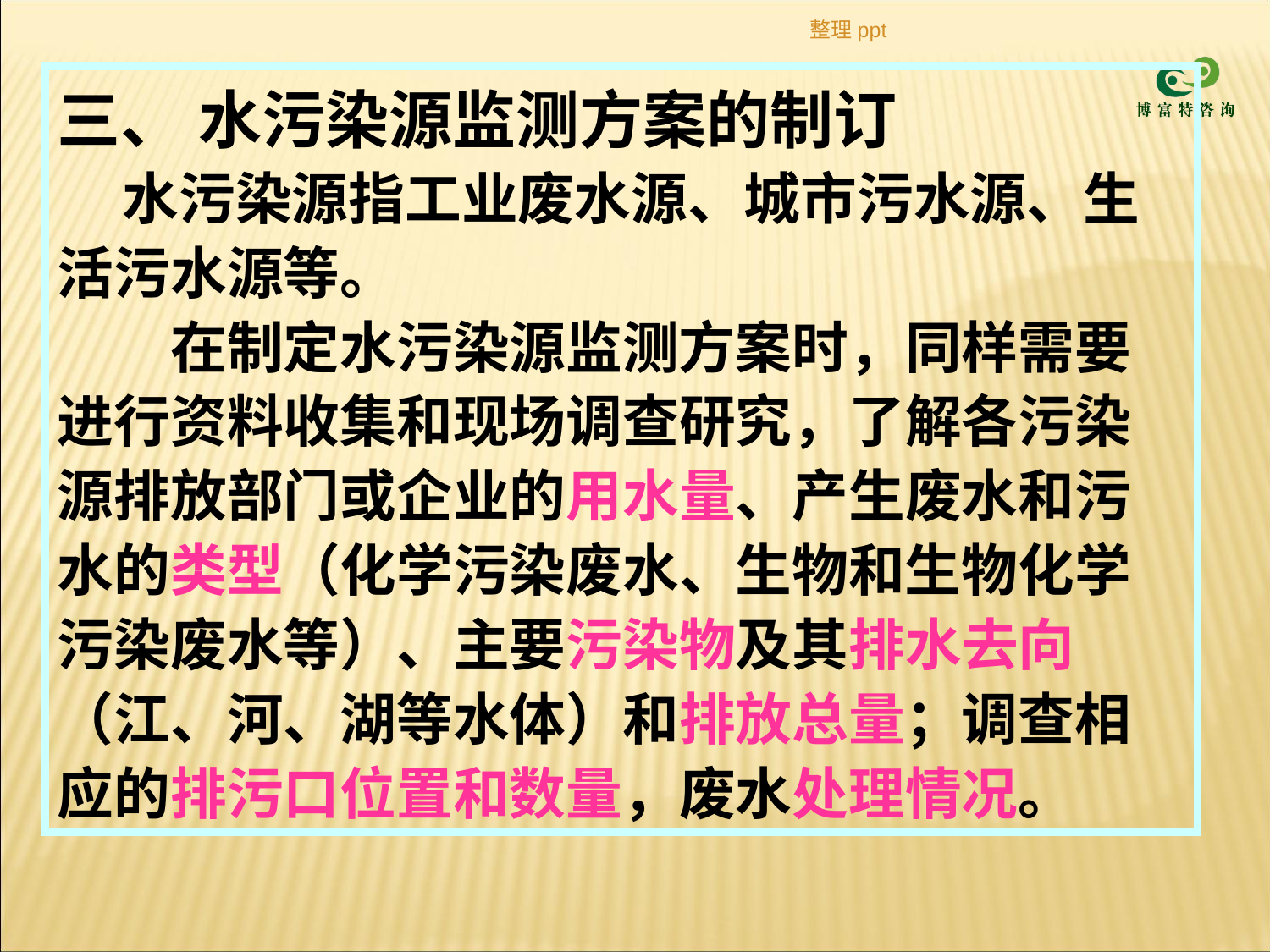

整理ppt
三、 水污染源监测方案的制订
    水污染源指工业废水源、城市污水源、生活污水源等。
　　在制定水污染源监测方案时，同样需要进行资料收集和现场调查研究，了解各污染源排放部门或企业的用水量、产生废水和污水的类型（化学污染废水、生物和生物化学污染废水等）、主要污染物及其排水去向（江、河、湖等水体）和排放总量；调查相应的排污口位置和数量，废水处理情况。
39